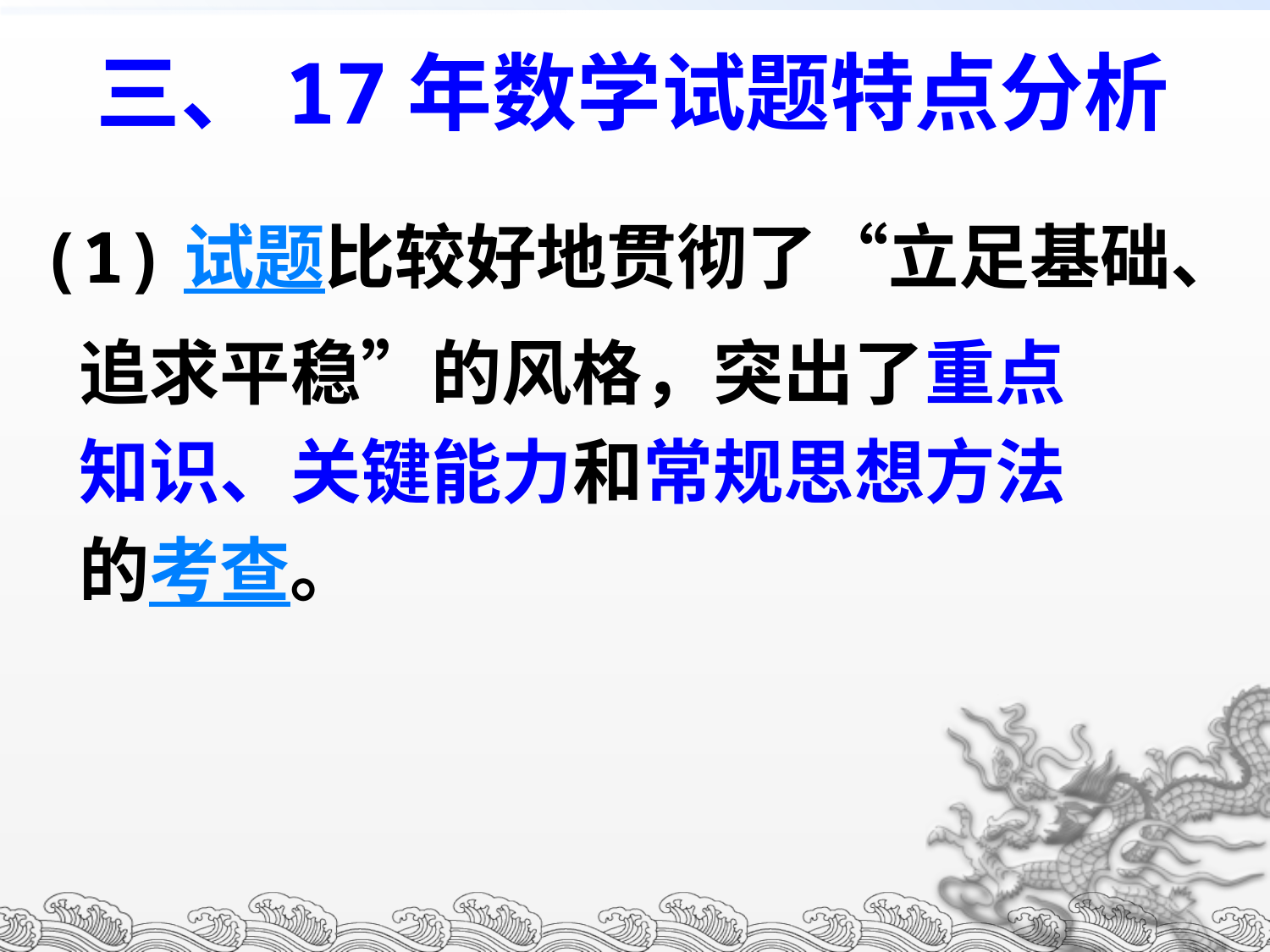

# 三、17年数学试题特点分析
 (1)试题比较好地贯彻了“立足基础、
    追求平稳”的风格，突出了重点
    知识、关键能力和常规思想方法
    的考查。